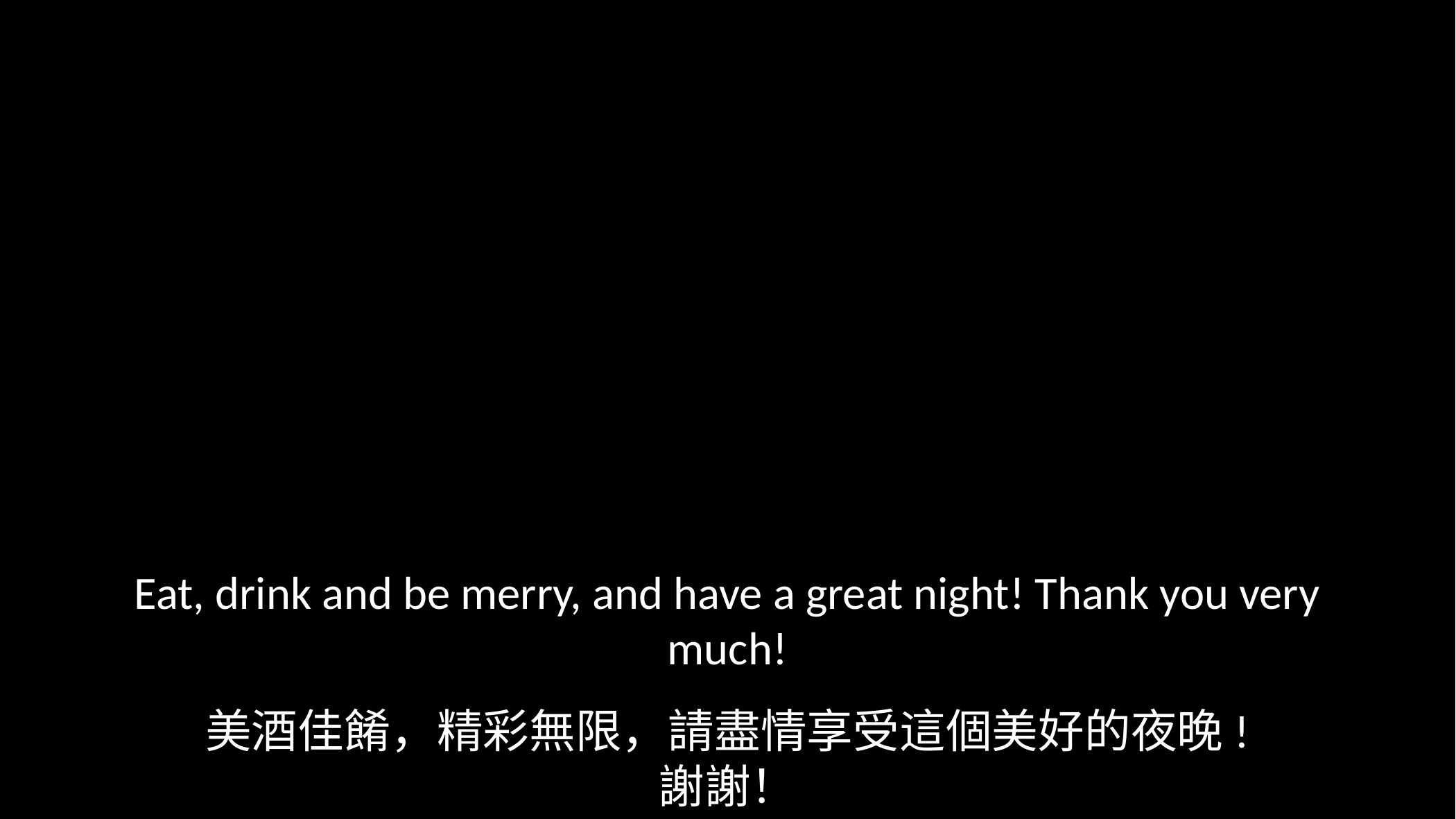

Eat, drink and be merry, and have a great night! Thank you very much!

美酒佳餚，精彩無限，請盡情享受這個美好的夜晚!
謝謝！